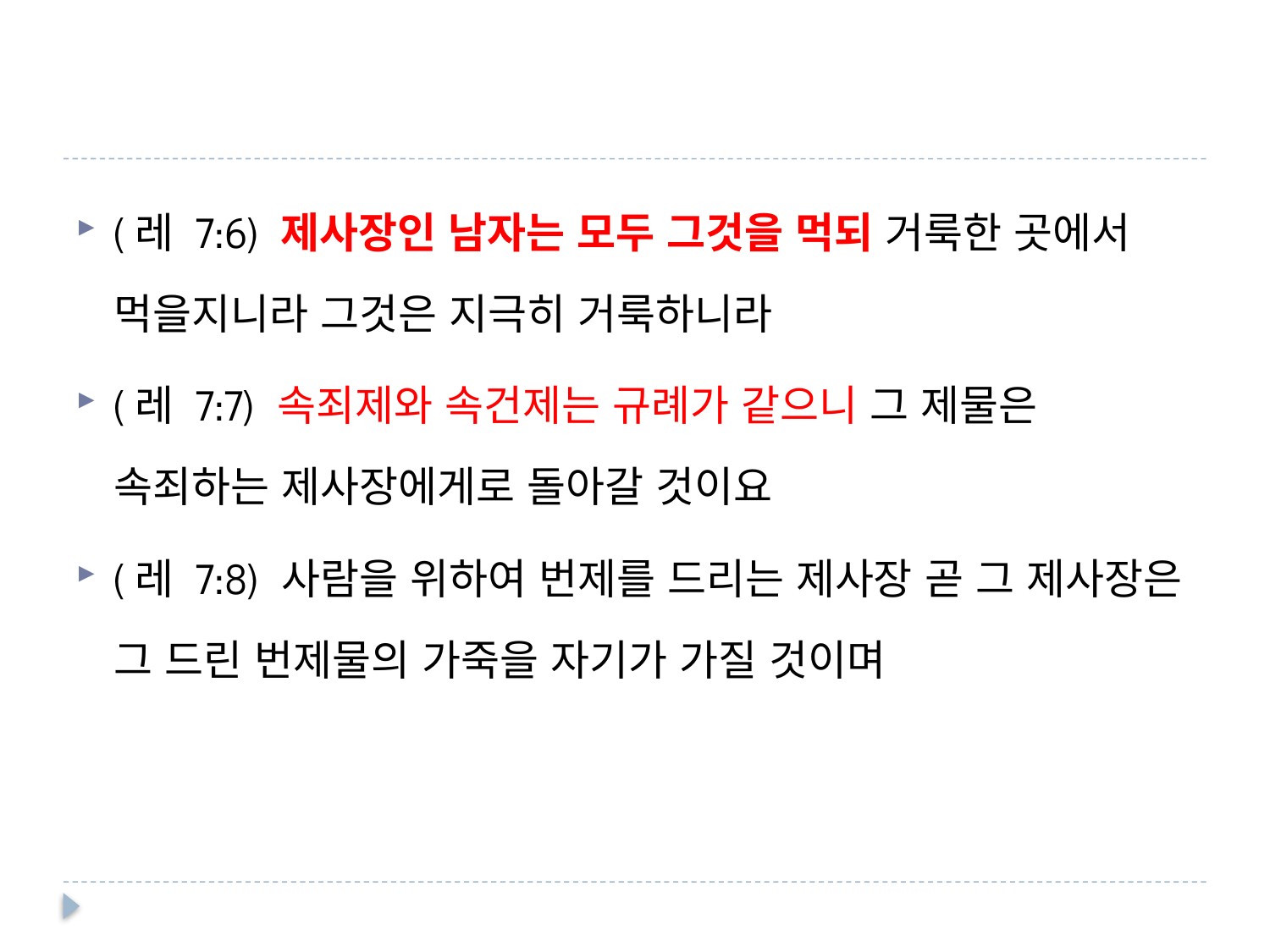

#
(레 7:6) 제사장인 남자는 모두 그것을 먹되 거룩한 곳에서 먹을지니라 그것은 지극히 거룩하니라
(레 7:7) 속죄제와 속건제는 규례가 같으니 그 제물은 속죄하는 제사장에게로 돌아갈 것이요
(레 7:8) 사람을 위하여 번제를 드리는 제사장 곧 그 제사장은 그 드린 번제물의 가죽을 자기가 가질 것이며